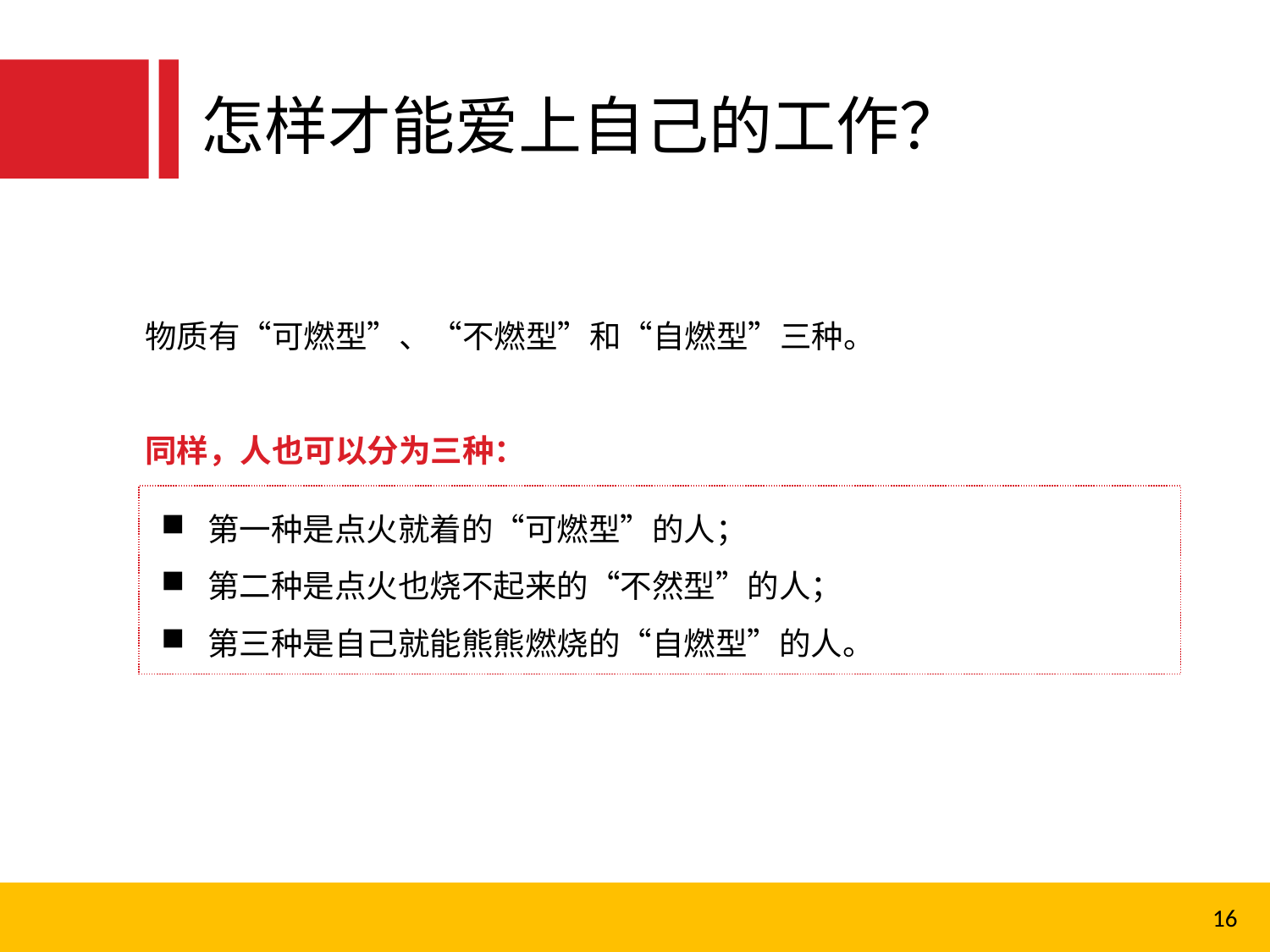

怎样才能爱上自己的工作？
物质有“可燃型”、“不燃型”和“自燃型”三种。

同样，人也可以分为三种：
  第一种是点火就着的“可燃型”的人；
  第二种是点火也烧不起来的“不然型”的人；
  第三种是自己就能熊熊燃烧的“自燃型”的人。

16